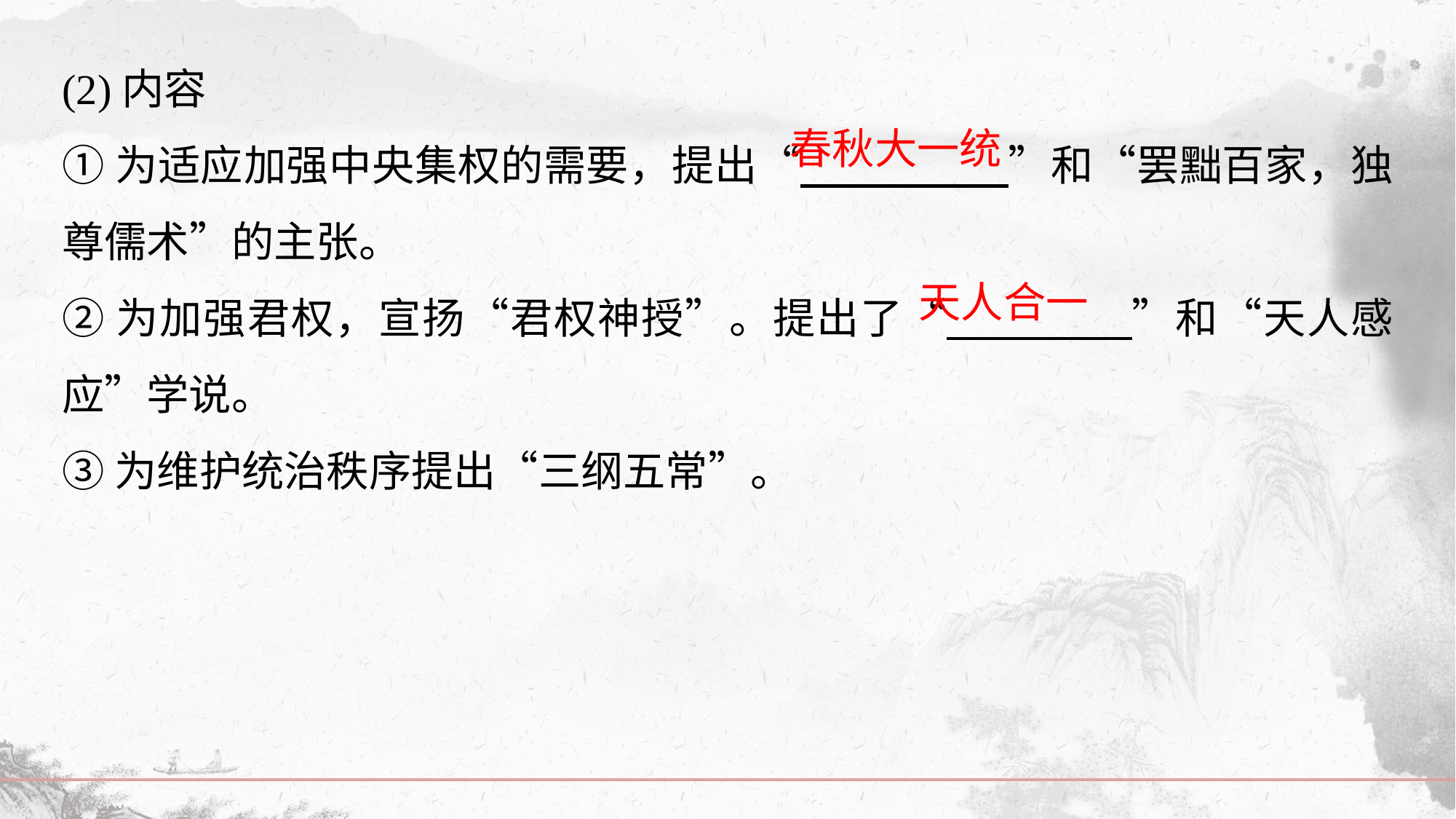

(2)内容
①为适应加强中央集权的需要，提出“                     ”和“罢黜百家，独尊儒术”的主张。
②为加强君权，宣扬“君权神授”。提出了“                 ”和“天人感应”学说。
③为维护统治秩序提出“三纲五常”。

春秋大一统
天人合一